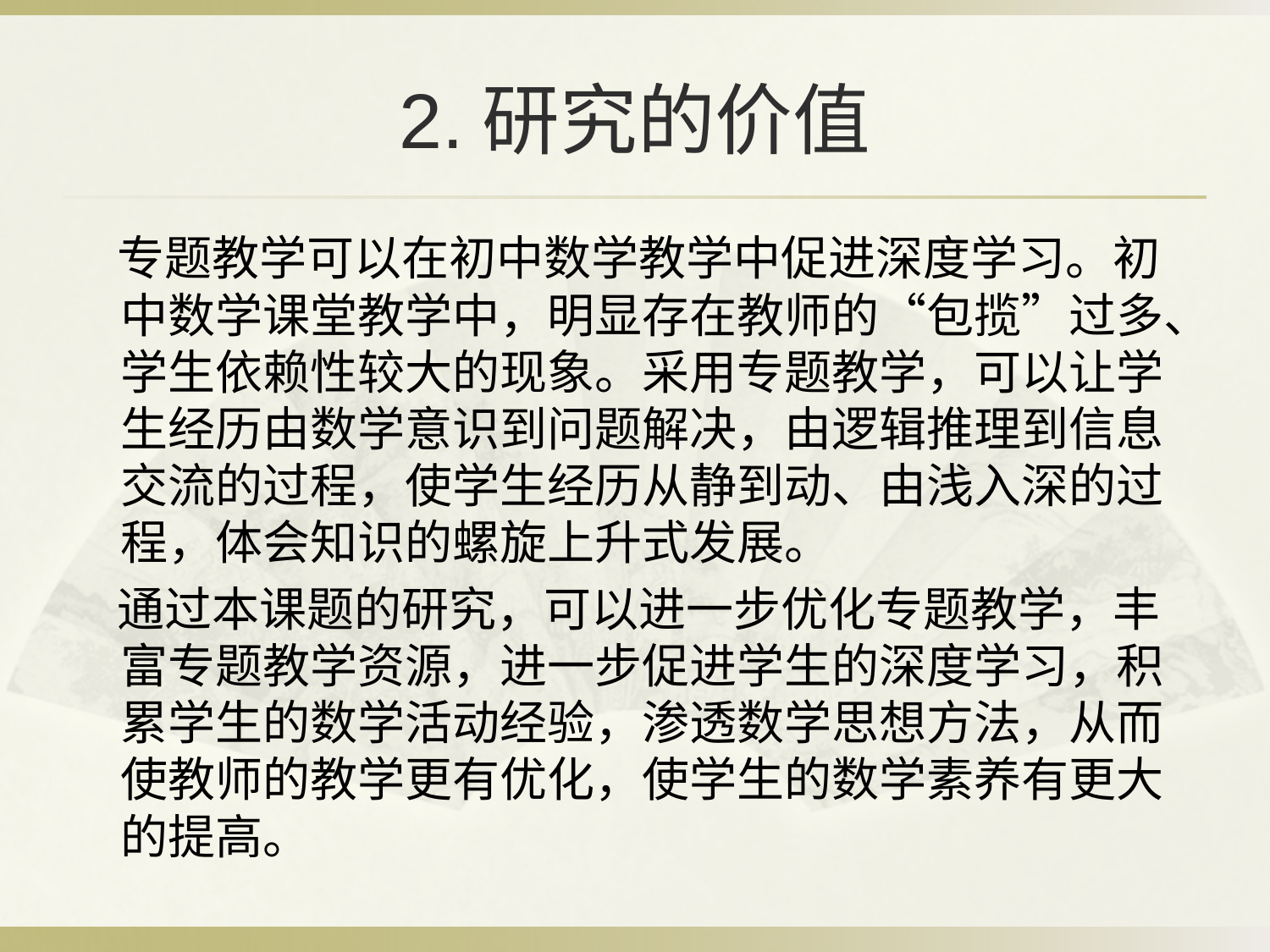

# 2.研究的价值
   专题教学可以在初中数学教学中促进深度学习。初中数学课堂教学中，明显存在教师的“包揽”过多、学生依赖性较大的现象。采用专题教学，可以让学生经历由数学意识到问题解决，由逻辑推理到信息交流的过程，使学生经历从静到动、由浅入深的过程，体会知识的螺旋上升式发展。
   通过本课题的研究，可以进一步优化专题教学，丰富专题教学资源，进一步促进学生的深度学习，积累学生的数学活动经验，渗透数学思想方法，从而使教师的教学更有优化，使学生的数学素养有更大的提高。